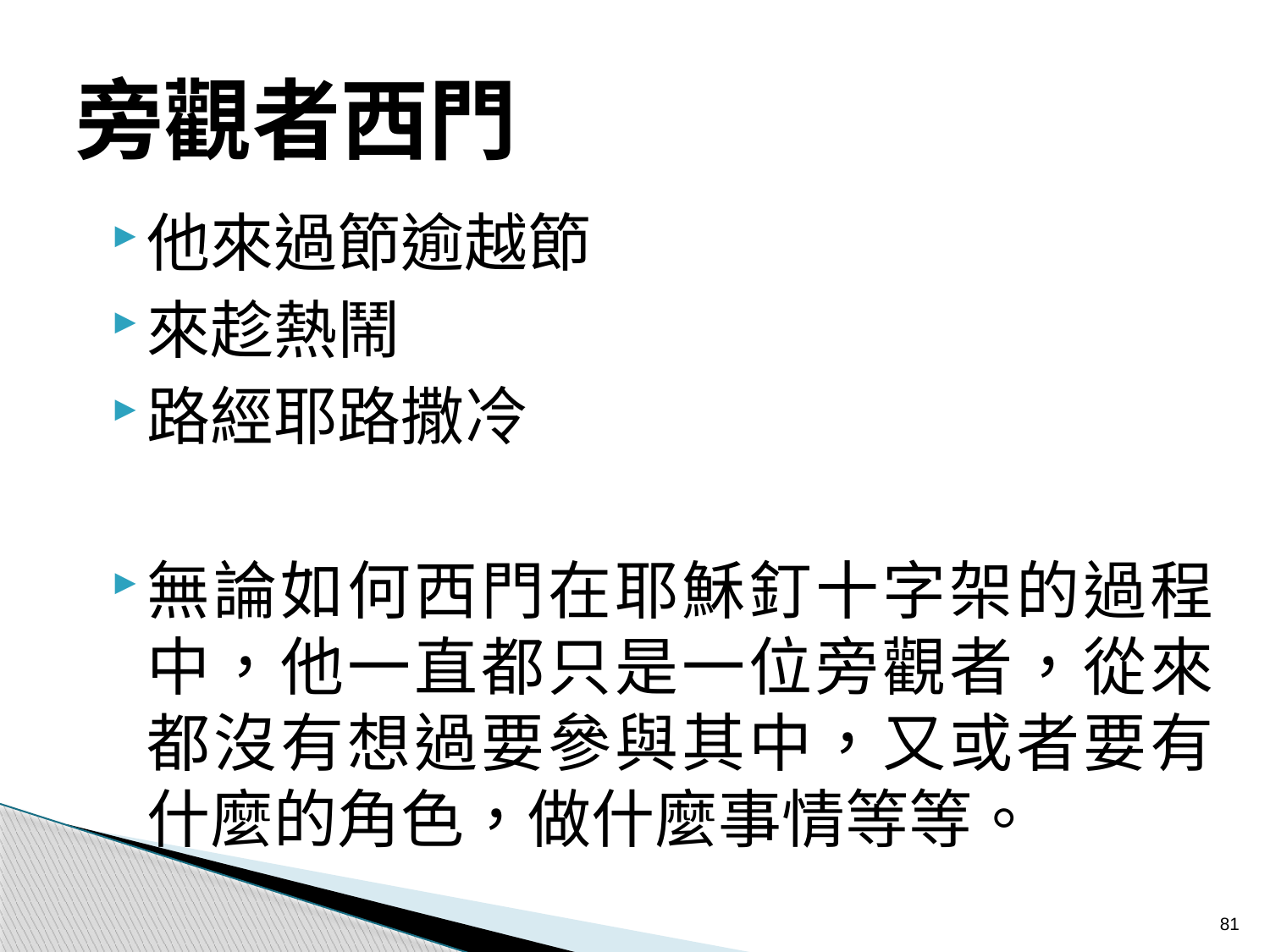

# 旁觀者西門
他來過節逾越節
來趁熱鬧
路經耶路撒冷

無論如何西門在耶穌釘十字架的過程中，他一直都只是一位旁觀者，從來都沒有想過要參與其中，又或者要有什麼的角色，做什麼事情等等。
81